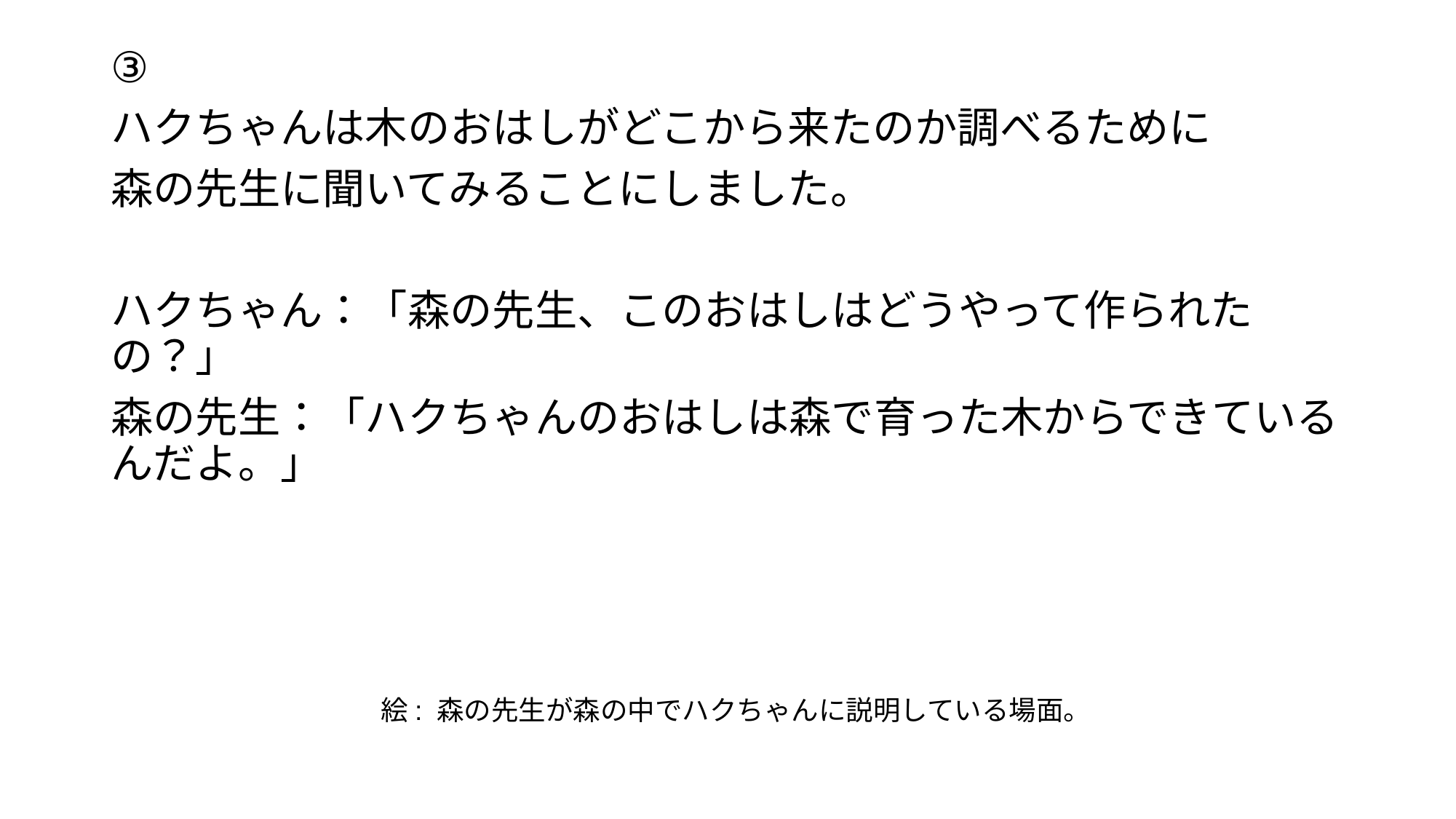

③
ハクちゃんは木のおはしがどこから来たのか調べるために
森の先生に聞いてみることにしました。

ハクちゃん：「森の先生、このおはしはどうやって作られたの？」
森の先生：「ハクちゃんのおはしは森で育った木からできているんだよ。」

絵: 森の先生が森の中でハクちゃんに説明している場面。